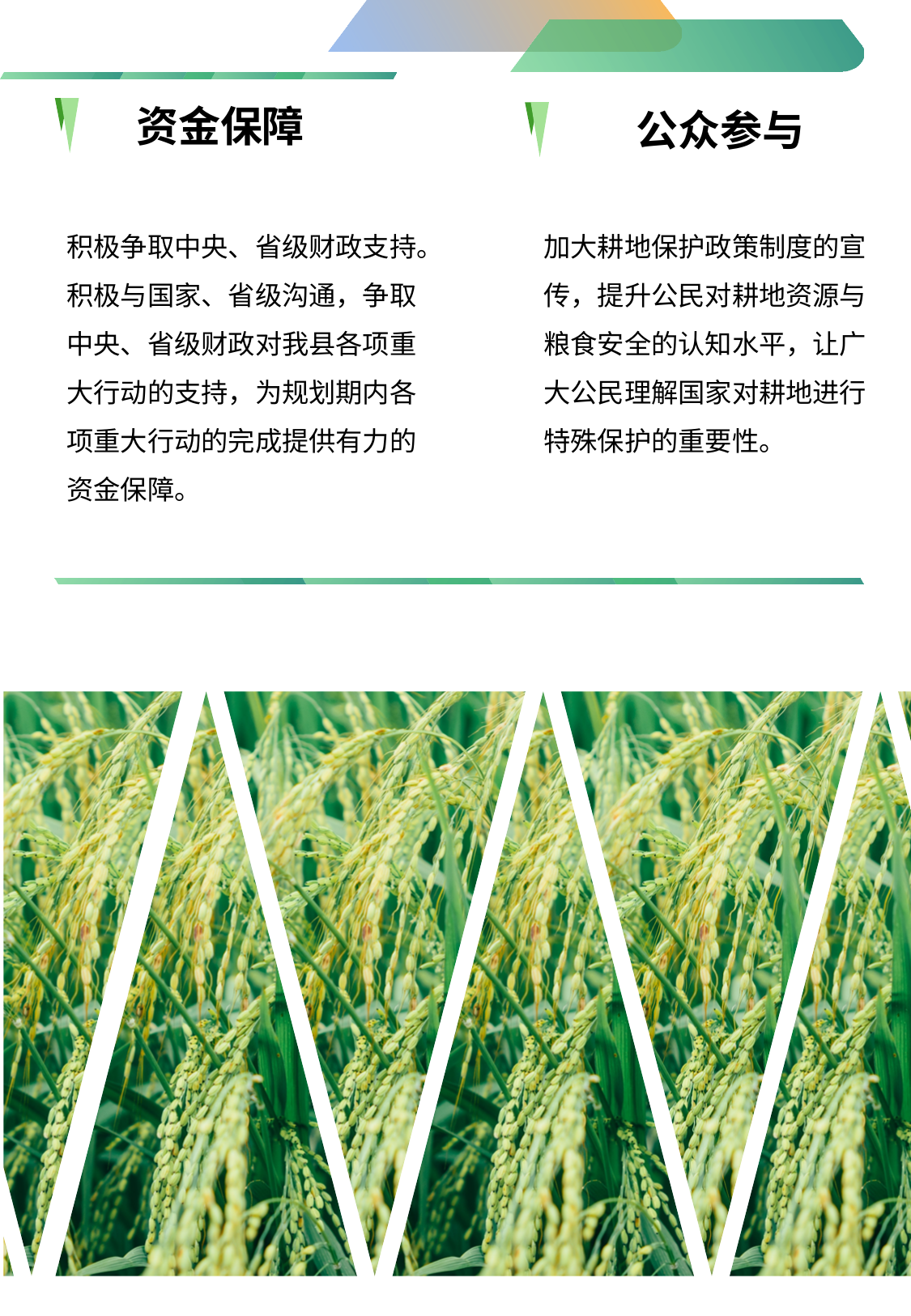

资金保障

公众参与

积极争取中央、省级财政支持。积极与国家、省级沟通，争取中央、省级财政对我县各项重大行动的支持，为规划期内各项重大行动的完成提供有力的资金保障。
加大耕地保护政策制度的宣传，提升公民对耕地资源与粮食安全的认知水平，让广大公民理解国家对耕地进行特殊保护的重要性。